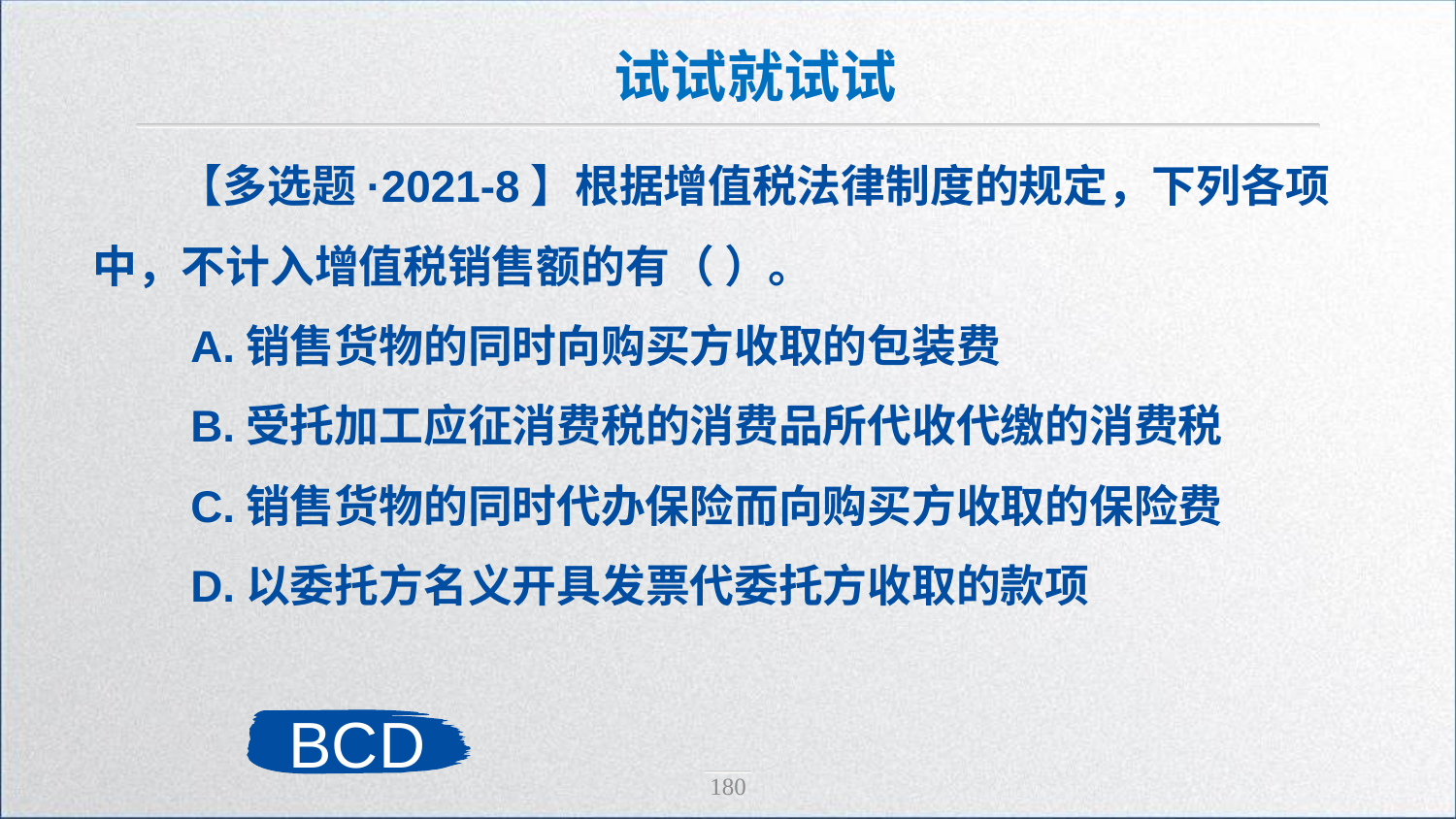

试试就试试
【多选题·2021-8】根据增值税法律制度的规定，下列各项中，不计入增值税销售额的有（ ）。
 A.销售货物的同时向购买方收取的包装费
 B.受托加工应征消费税的消费品所代收代缴的消费税
 C.销售货物的同时代办保险而向购买方收取的保险费
 D.以委托方名义开具发票代委托方收取的款项
BCD

180